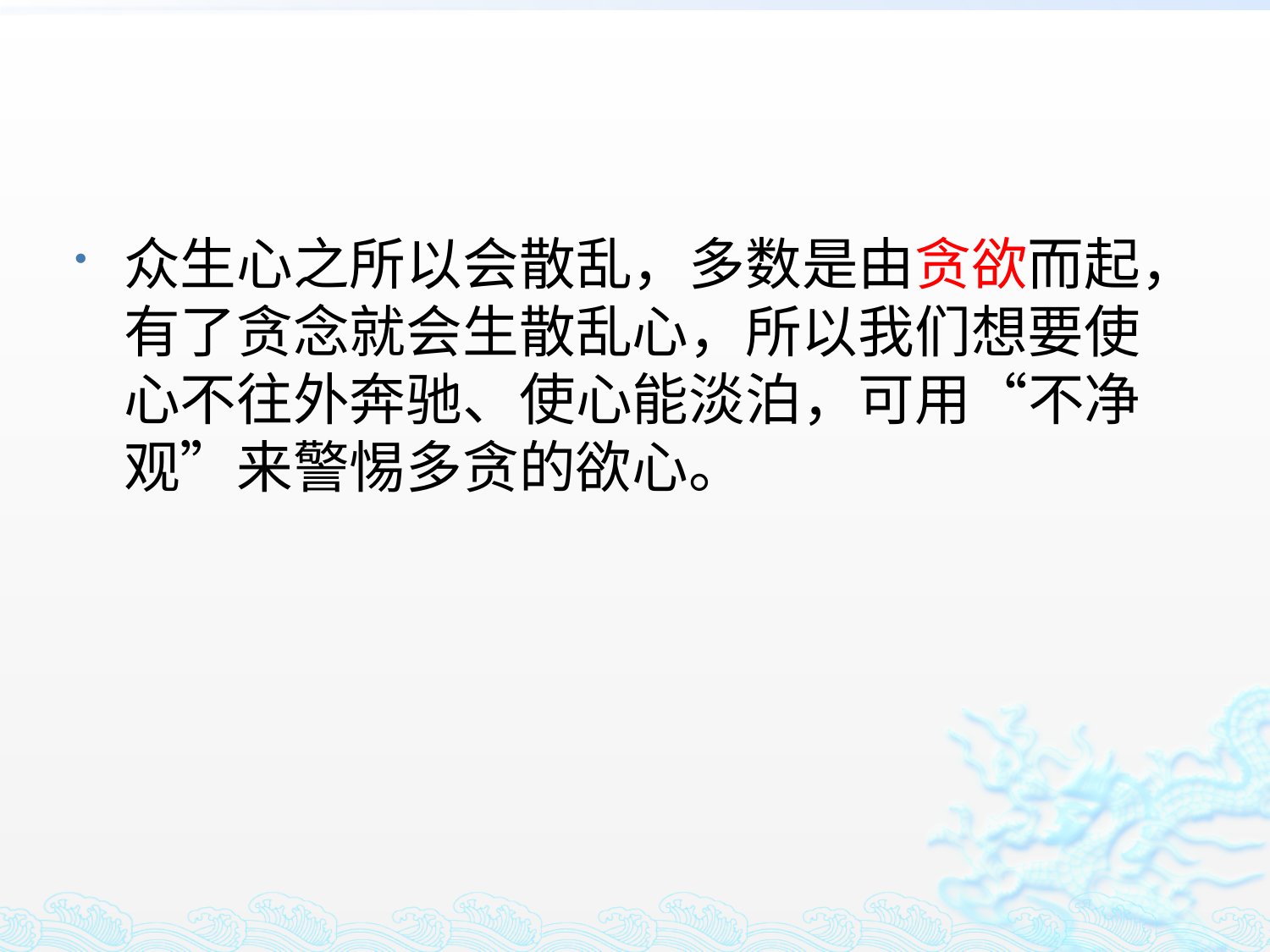

众生心之所以会散乱，多数是由贪欲而起，有了贪念就会生散乱心，所以我们想要使心不往外奔驰、使心能淡泊，可用“不净观”来警惕多贪的欲心。